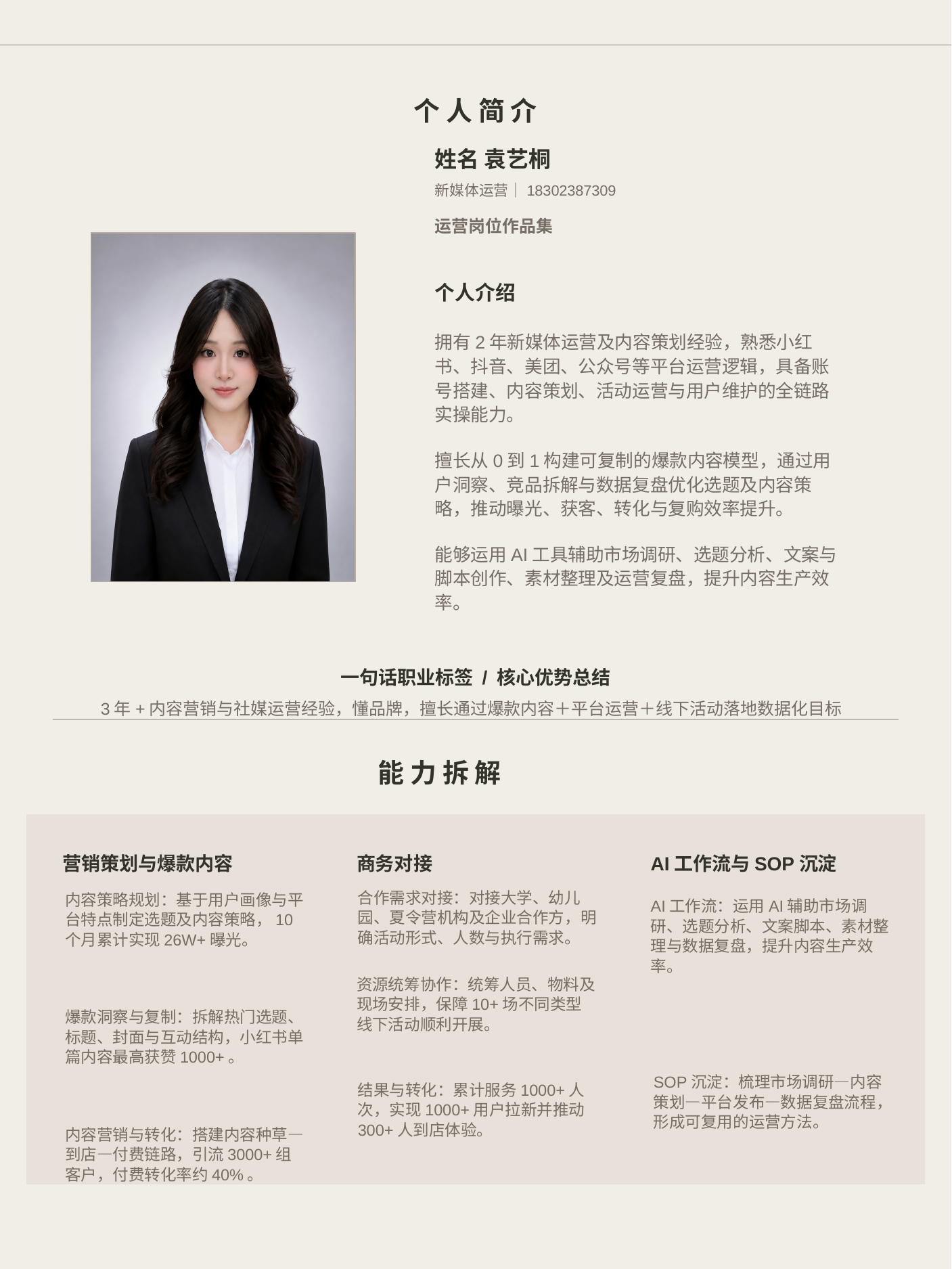

个 人 简 介
姓名 袁艺桐
新媒体运营｜18302387309
运营岗位作品集

个人介绍
拥有2年新媒体运营及内容策划经验，熟悉小红书、抖音、美团、公众号等平台运营逻辑，具备账号搭建、内容策划、活动运营与用户维护的全链路实操能力。

擅长从0到1构建可复制的爆款内容模型，通过用户洞察、竞品拆解与数据复盘优化选题及内容策略，推动曝光、获客、转化与复购效率提升。

能够运用AI工具辅助市场调研、选题分析、文案与脚本创作、素材整理及运营复盘，提升内容生产效率。

一句话职业标签 / 核心优势总结
3年+内容营销与社媒运营经验，懂品牌，擅长通过爆款内容＋平台运营＋线下活动落地数据化目标

能 力 拆 解

营销策划与爆款内容
商务对接
AI工作流与SOP沉淀
合作需求对接：对接大学、幼儿园、夏令营机构及企业合作方，明确活动形式、人数与执行需求。
内容策略规划：基于用户画像与平台特点制定选题及内容策略，10个月累计实现26W+曝光。
AI工作流：运用AI辅助市场调研、选题分析、文案脚本、素材整理与数据复盘，提升内容生产效率。
资源统筹协作：统筹人员、物料及现场安排，保障10+场不同类型线下活动顺利开展。
爆款洞察与复制：拆解热门选题、标题、封面与互动结构，小红书单篇内容最高获赞1000+。
SOP沉淀：梳理市场调研—内容策划—平台发布—数据复盘流程，形成可复用的运营方法。
结果与转化：累计服务1000+人次，实现1000+用户拉新并推动300+人到店体验。
内容营销与转化：搭建内容种草—到店—付费链路，引流3000+组客户，付费转化率约40%。